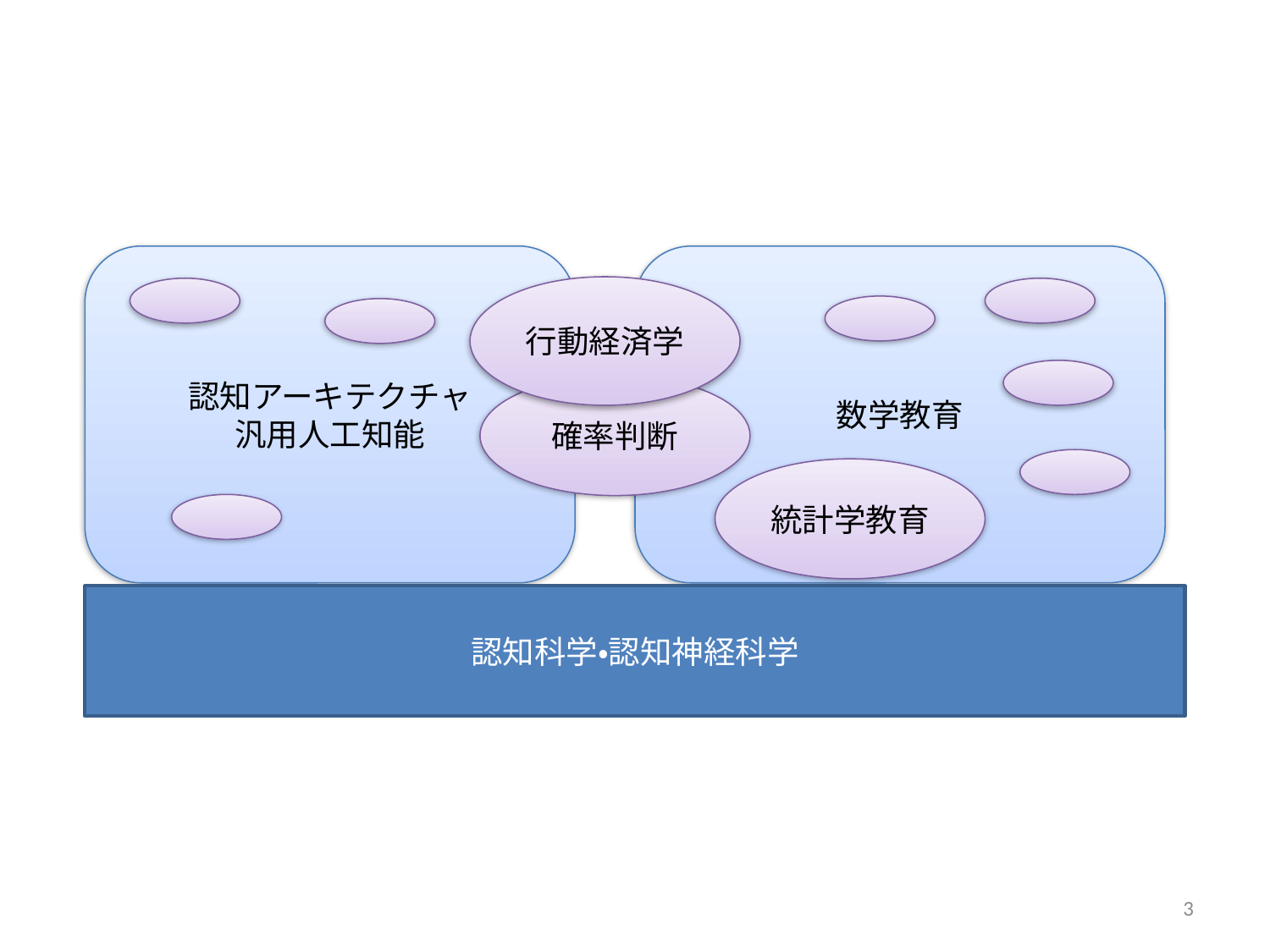

認知アーキテクチャ
汎用人工知能
数学教育
行動経済学

確率判断

統計学教育

認知科学・認知神経科学
3